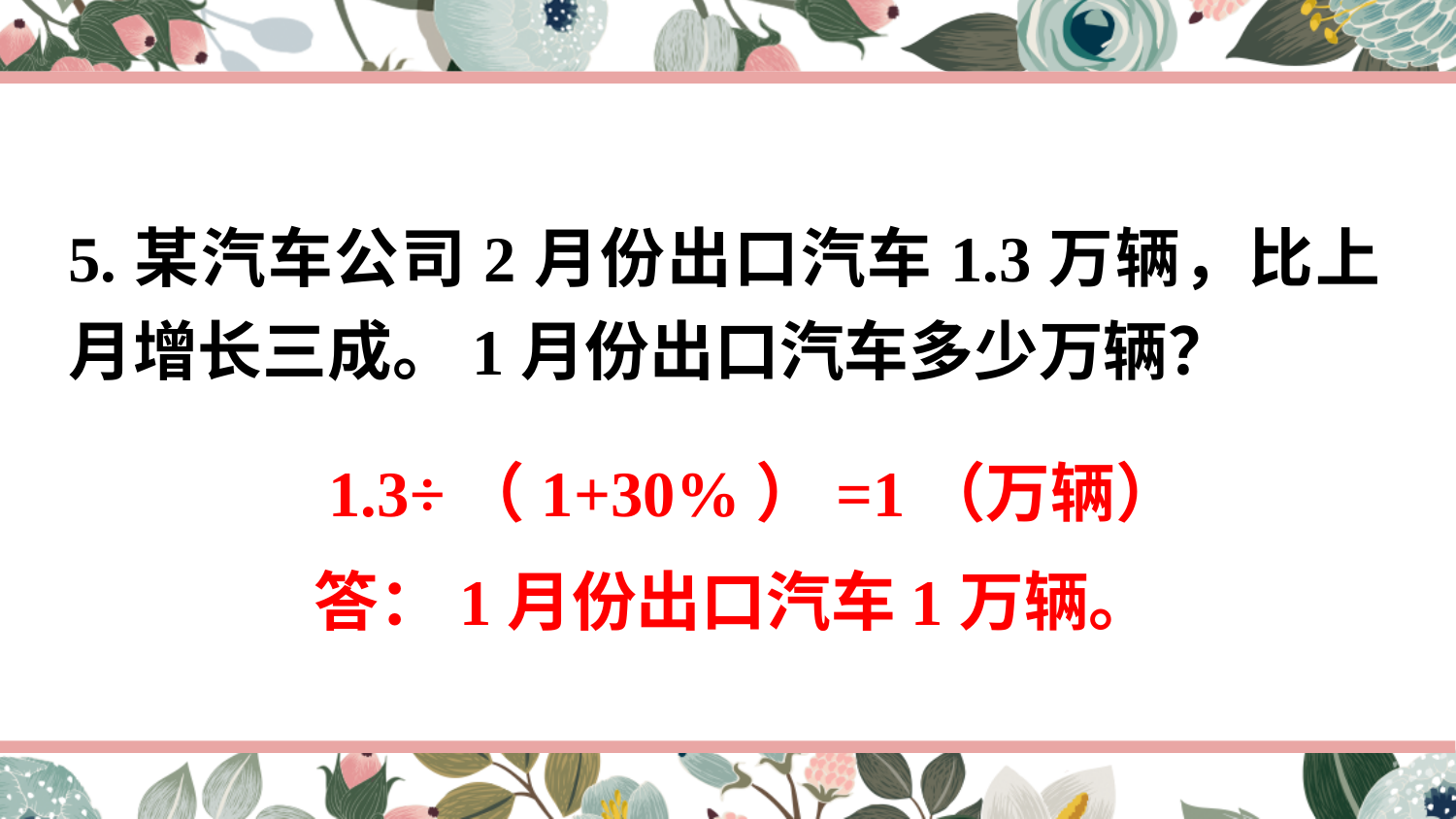

5.某汽车公司2月份出口汽车1.3万辆，比上月增长三成。1月份出口汽车多少万辆？
1.3÷（1+30%）=1（万辆）
答：1月份出口汽车1万辆。